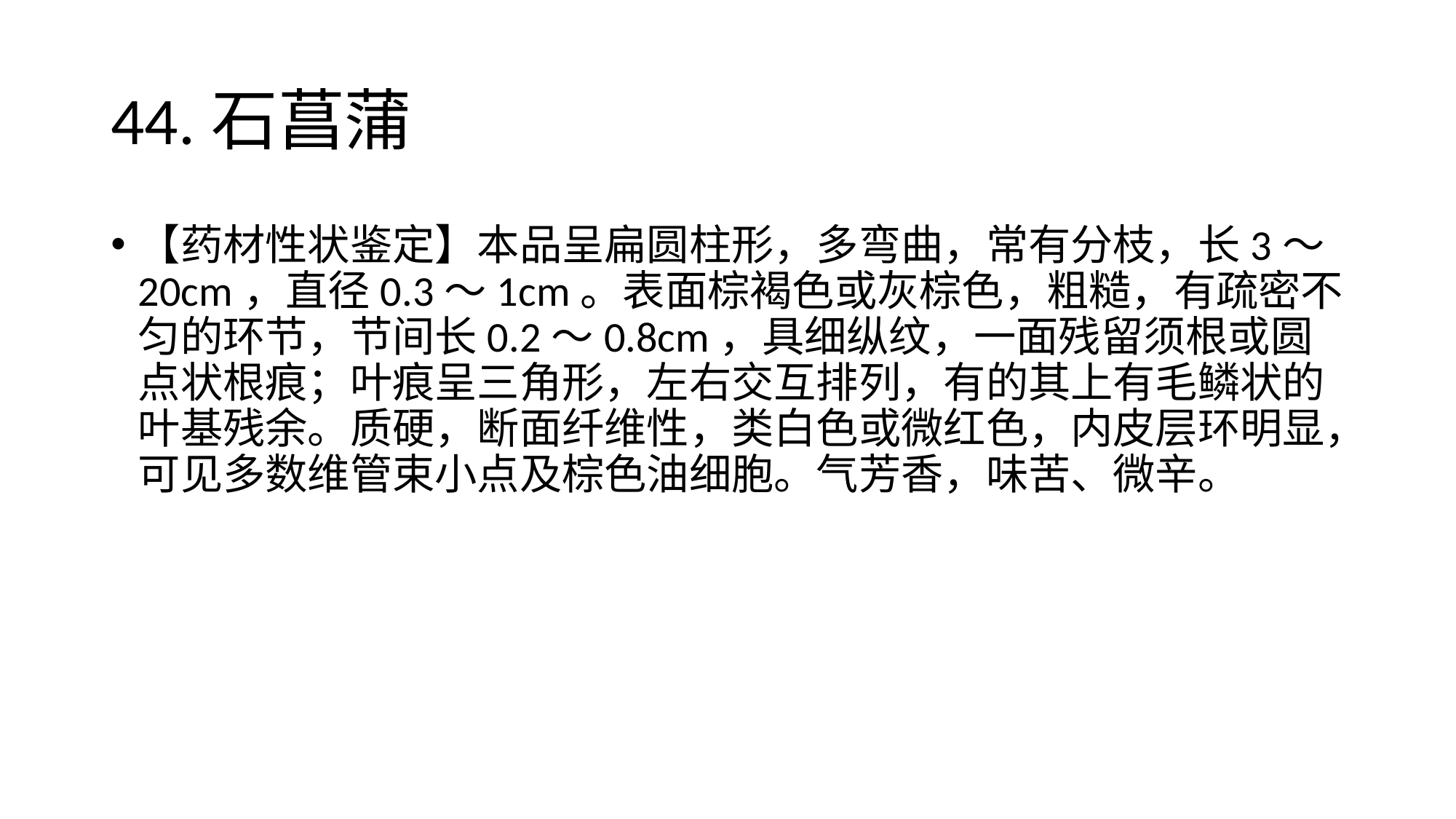

# 44.石菖蒲
【药材性状鉴定】本品呈扁圆柱形，多弯曲，常有分枝，长3～20cm，直径0.3～1cm。表面棕褐色或灰棕色，粗糙，有疏密不匀的环节，节间长0.2～0.8cm，具细纵纹，一面残留须根或圆点状根痕；叶痕呈三角形，左右交互排列，有的其上有毛鳞状的叶基残余。质硬，断面纤维性，类白色或微红色，内皮层环明显，可见多数维管束小点及棕色油细胞。气芳香，味苦、微辛。